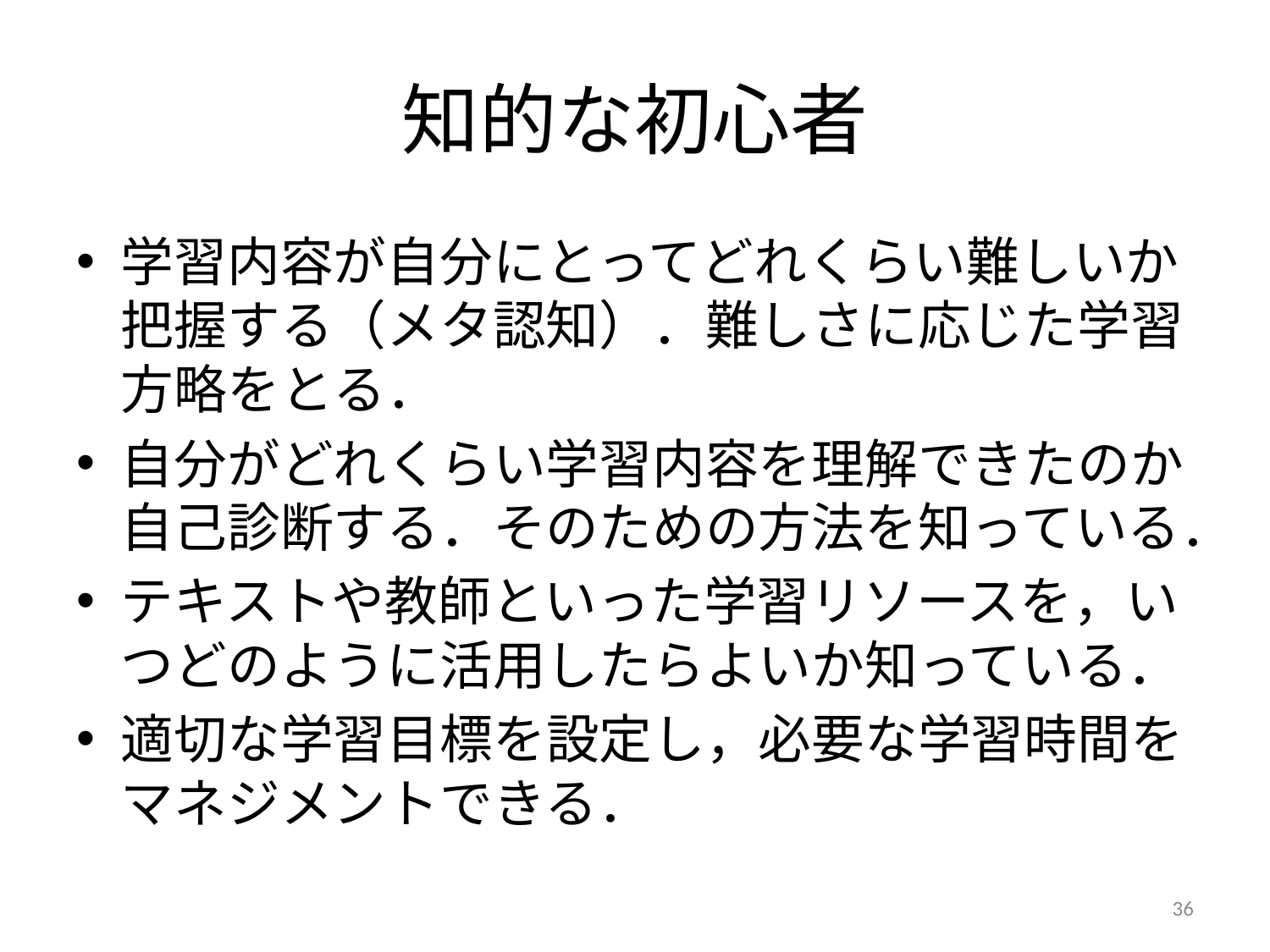

# 知的な初心者
学習内容が自分にとってどれくらい難しいか把握する（メタ認知）．難しさに応じた学習方略をとる．
自分がどれくらい学習内容を理解できたのか自己診断する．そのための方法を知っている．
テキストや教師といった学習リソースを，いつどのように活用したらよいか知っている．
適切な学習目標を設定し，必要な学習時間をマネジメントできる．
36